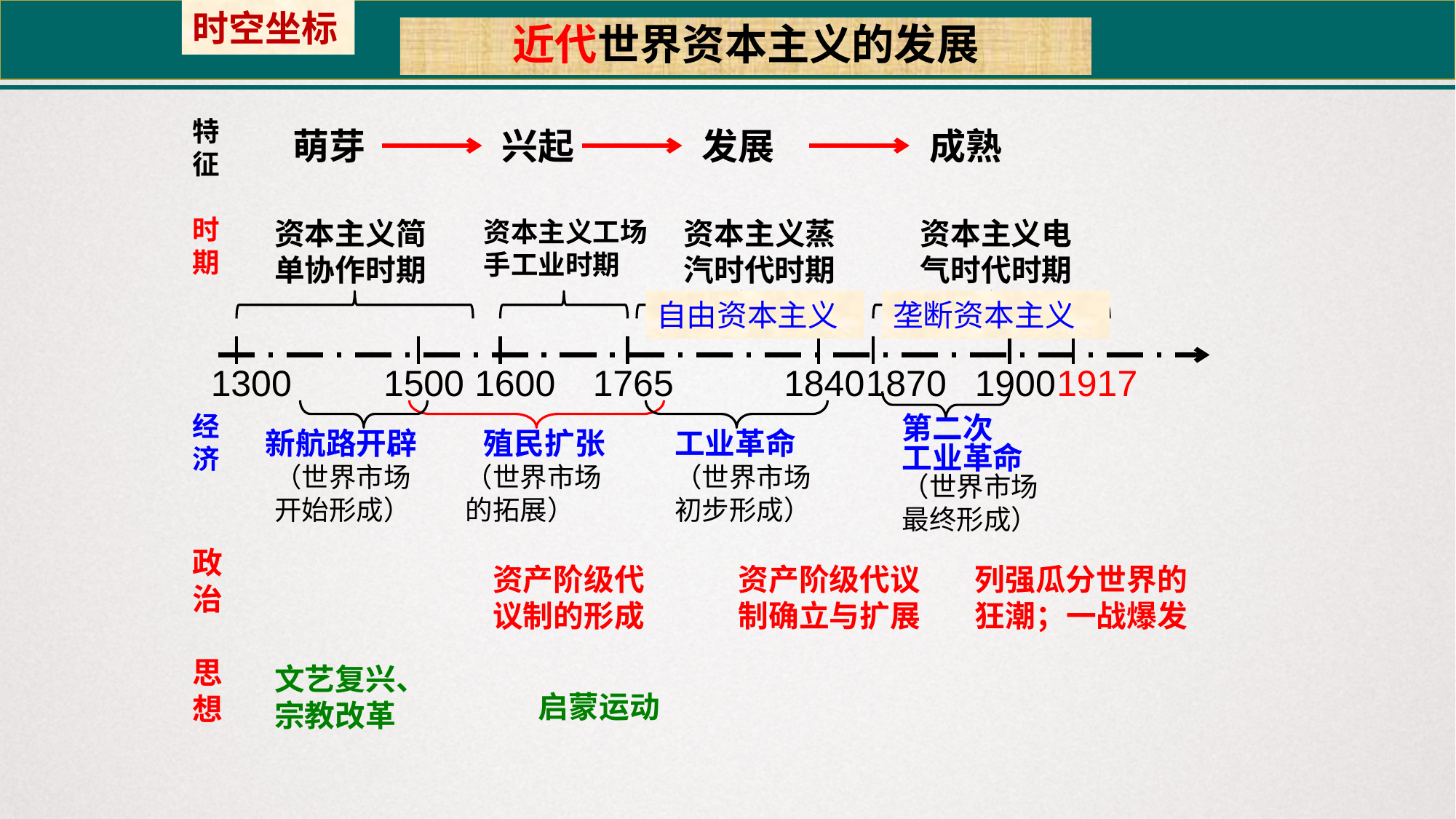

时空坐标
近代世界资本主义的发展
特征

时期

经
济

政治

思想
萌芽
兴起
发展
成熟

资本主义简单协作时期
资本主义工场手工业时期
资本主义蒸汽时代时期
资本主义电气时代时期

自由资本主义
垄断资本主义

1300
1500
1600
1765
1840
1870
1900
1917
第二次
工业革命
新航路开辟
殖民扩张
工业革命
（世界市场开始形成）
（世界市场的拓展）
（世界市场初步形成）
（世界市场最终形成）
资产阶级代议制的形成
资产阶级代议制确立与扩展
列强瓜分世界的狂潮；一战爆发
文艺复兴、宗教改革
启蒙运动